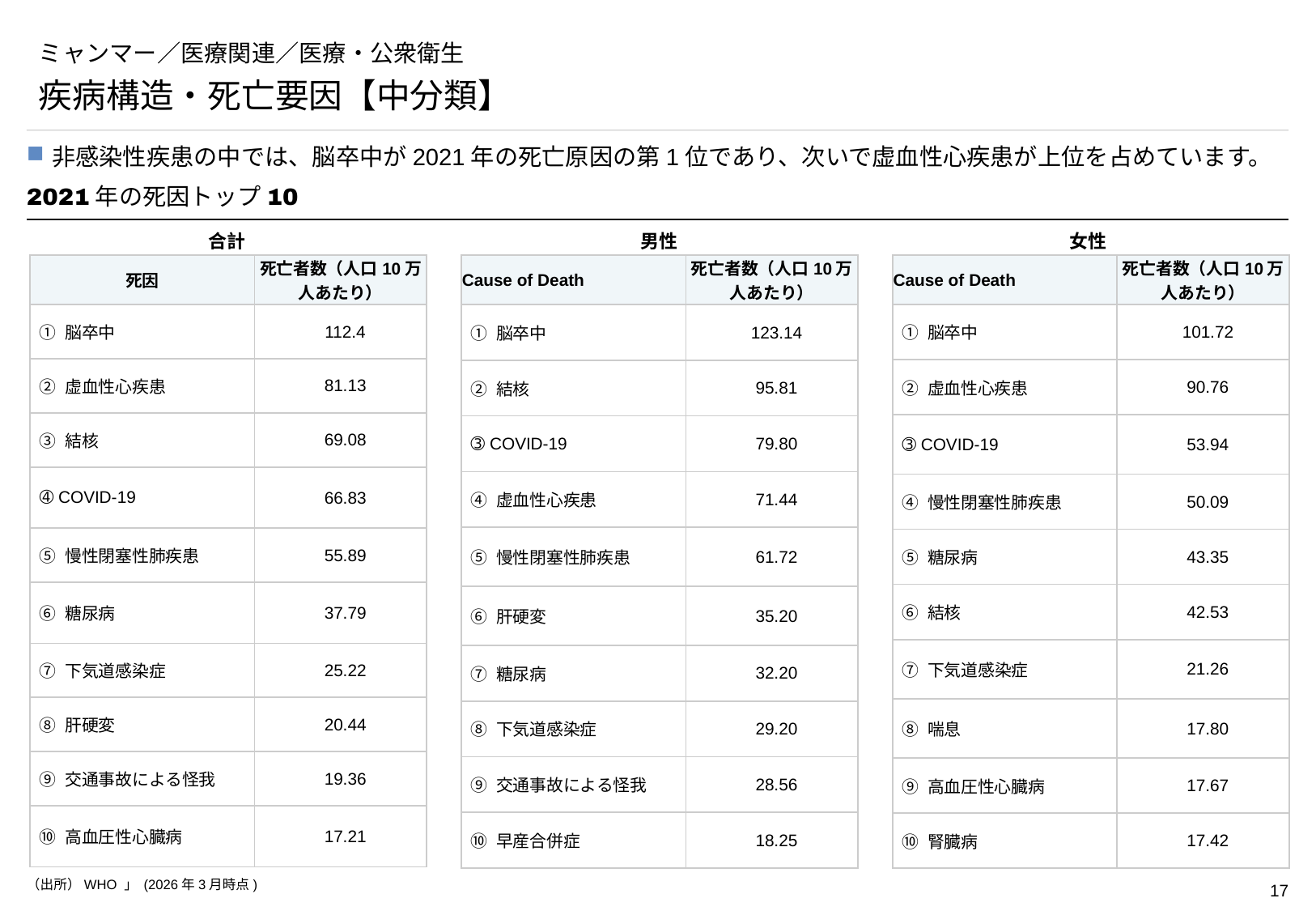

# ミャンマー／医療関連／医療・公衆衛生
疾病構造・死亡要因【中分類】
非感染性疾患の中では、脳卒中が2021年の死亡原因の第1位であり、次いで虚血性心疾患が上位を占めています。
2021年の死因トップ10
合計
男性
女性
| Cause of Death | 死亡者数（人口10万人あたり） |
| --- | --- |
| ➀ 脳卒中 | 123.14 |
| ➁ 結核 | 95.81 |
| ➂ COVID-19 | 79.80 |
| ➃ 虚血性心疾患 | 71.44 |
| ➄ 慢性閉塞性肺疾患 | 61.72 |
| ➅ 肝硬変 | 35.20 |
| ➆ 糖尿病 | 32.20 |
| ➇ 下気道感染症 | 29.20 |
| ➈ 交通事故による怪我 | 28.56 |
| ➉ 早産合併症 | 18.25 |
| Cause of Death | 死亡者数（人口10万人あたり） |
| --- | --- |
| ➀ 脳卒中 | 101.72 |
| ➁ 虚血性心疾患 | 90.76 |
| ➂ COVID-19 | 53.94 |
| ➃ 慢性閉塞性肺疾患 | 50.09 |
| ➄ 糖尿病 | 43.35 |
| ➅ 結核 | 42.53 |
| ➆ 下気道感染症 | 21.26 |
| ➇ 喘息 | 17.80 |
| ➈ 高血圧性心臓病 | 17.67 |
| ➉ 腎臓病 | 17.42 |
| 死因 | 死亡者数（人口10万人あたり） |
| --- | --- |
| ➀ 脳卒中 | 112.4 |
| ➁ 虚血性心疾患 | 81.13 |
| ➂ 結核 | 69.08 |
| ➃ COVID-19 | 66.83 |
| ➄ 慢性閉塞性肺疾患 | 55.89 |
| ➅ 糖尿病 | 37.79 |
| ➆ 下気道感染症 | 25.22 |
| ➇ 肝硬変 | 20.44 |
| ➈ 交通事故による怪我 | 19.36 |
| ➉ 高血圧性心臓病 | 17.21 |
（出所）WHO 」 (2026年3月時点)